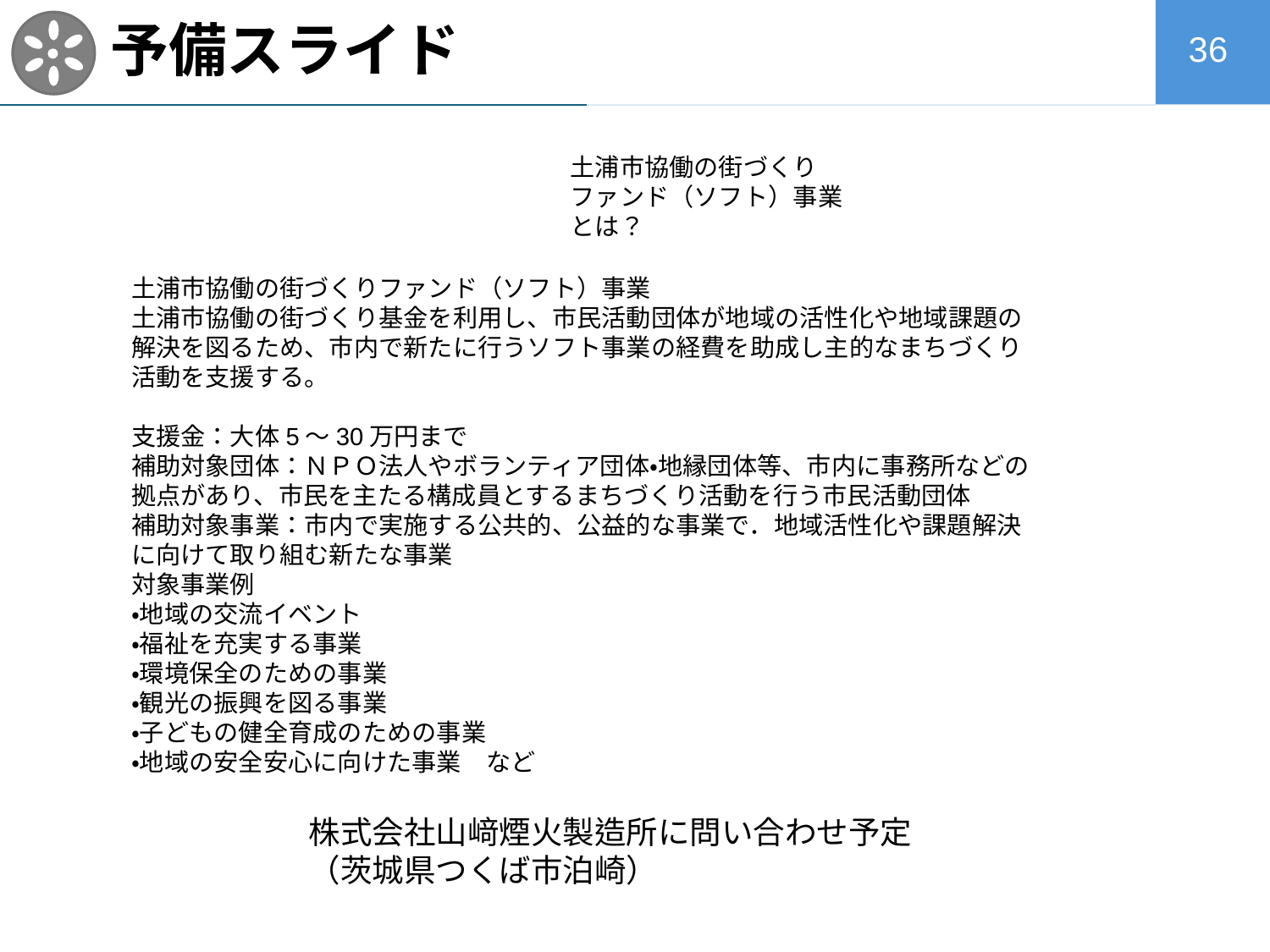

# 予備スライド
36
土浦市協働の街づくりファンド（ソフト）事業とは？
土浦市協働の街づくりファンド（ソフト）事業
土浦市協働の街づくり基金を利用し、市民活動団体が地域の活性化や地域課題の解決を図るため、市内で新たに行うソフト事業の経費を助成し主的なまちづくり活動を支援する。

支援金：大体5～30万円まで
補助対象団体：ＮＰＯ法人やボランティア団体・地縁団体等、市内に事務所などの拠点があり、市民を主たる構成員とするまちづくり活動を行う市民活動団体
補助対象事業：市内で実施する公共的、公益的な事業で．地域活性化や課題解決に向けて取り組む新たな事業
対象事業例
・地域の交流イベント
・福祉を充実する事業
・環境保全のための事業
・観光の振興を図る事業
・子どもの健全育成のための事業
・地域の安全安心に向けた事業　など
株式会社山﨑煙火製造所に問い合わせ予定
（茨城県つくば市泊崎）